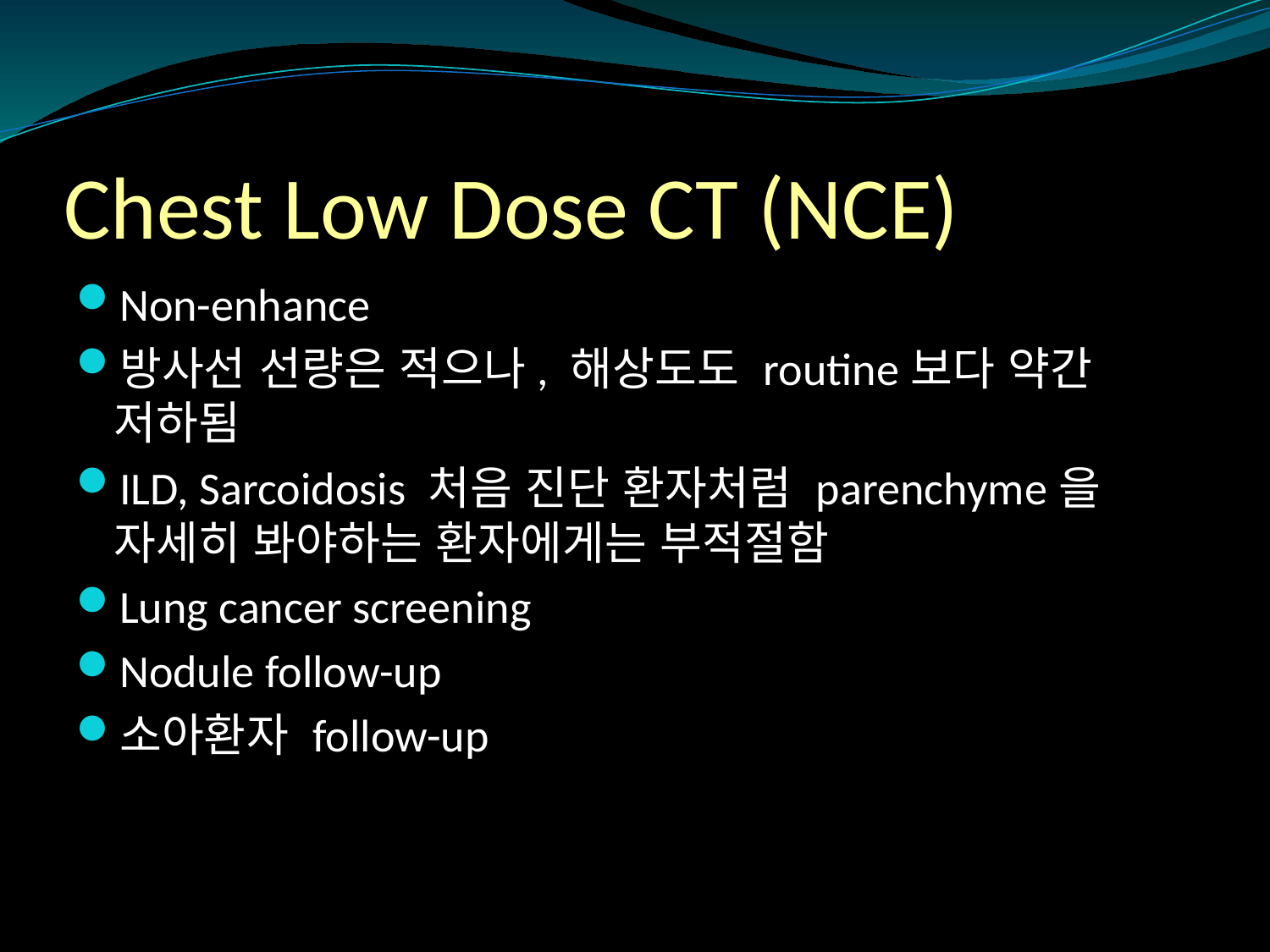

# Chest Low Dose CT (NCE)
Non-enhance
방사선 선량은 적으나, 해상도도 routine보다 약간 저하됨
ILD, Sarcoidosis 처음 진단 환자처럼 parenchyme을 자세히 봐야하는 환자에게는 부적절함
Lung cancer screening
Nodule follow-up
소아환자 follow-up